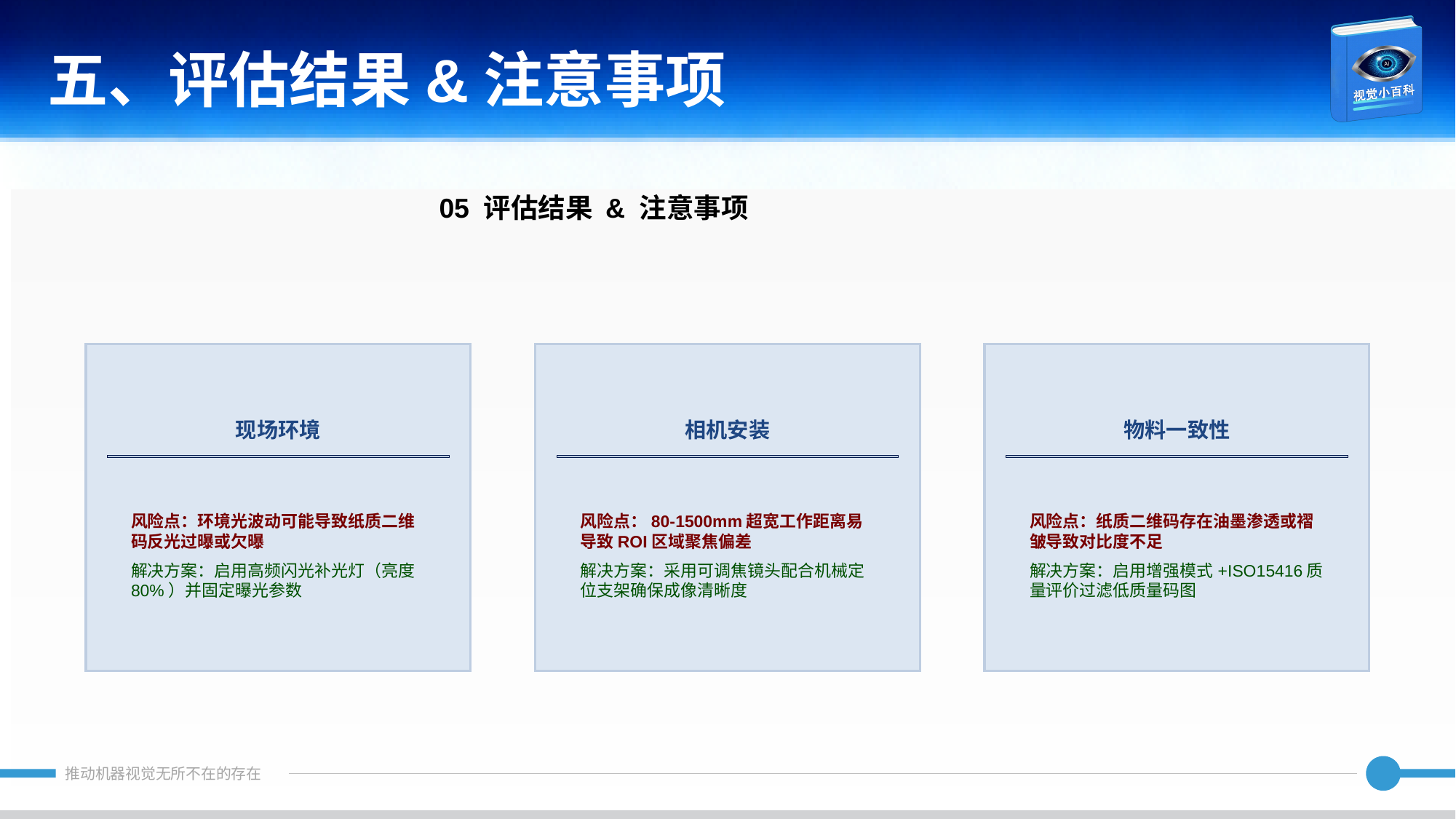

五、评估结果&注意事项

05 评估结果 & 注意事项

现场环境

相机安装

物料一致性

风险点：环境光波动可能导致纸质二维码反光过曝或欠曝
解决方案：启用高频闪光补光灯（亮度80%）并固定曝光参数

风险点：80-1500mm超宽工作距离易导致ROI区域聚焦偏差
解决方案：采用可调焦镜头配合机械定位支架确保成像清晰度

风险点：纸质二维码存在油墨渗透或褶皱导致对比度不足
解决方案：启用增强模式+ISO15416质量评价过滤低质量码图
10